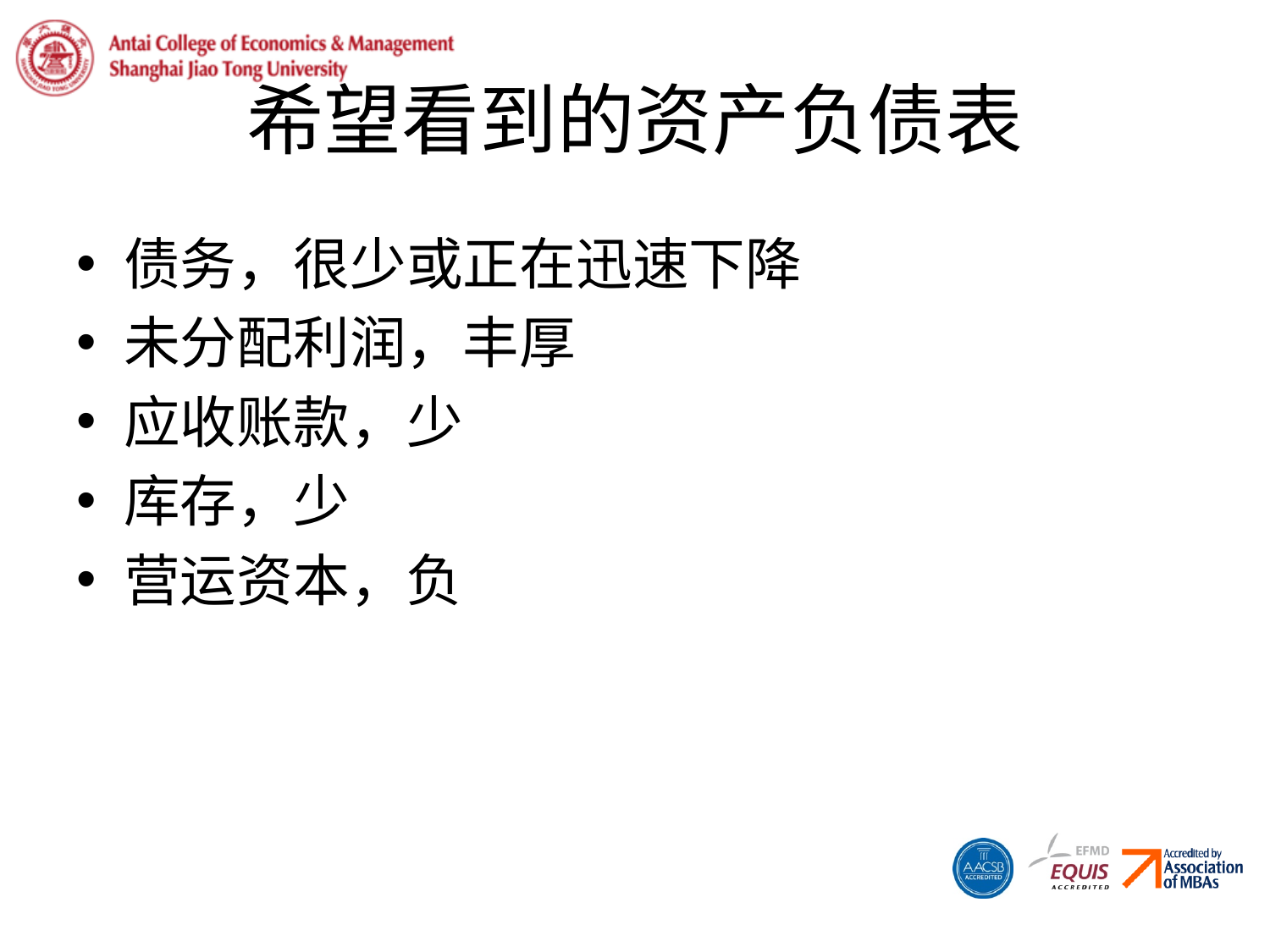

# 希望看到的资产负债表
债务，很少或正在迅速下降
未分配利润，丰厚
应收账款，少
库存，少
营运资本，负